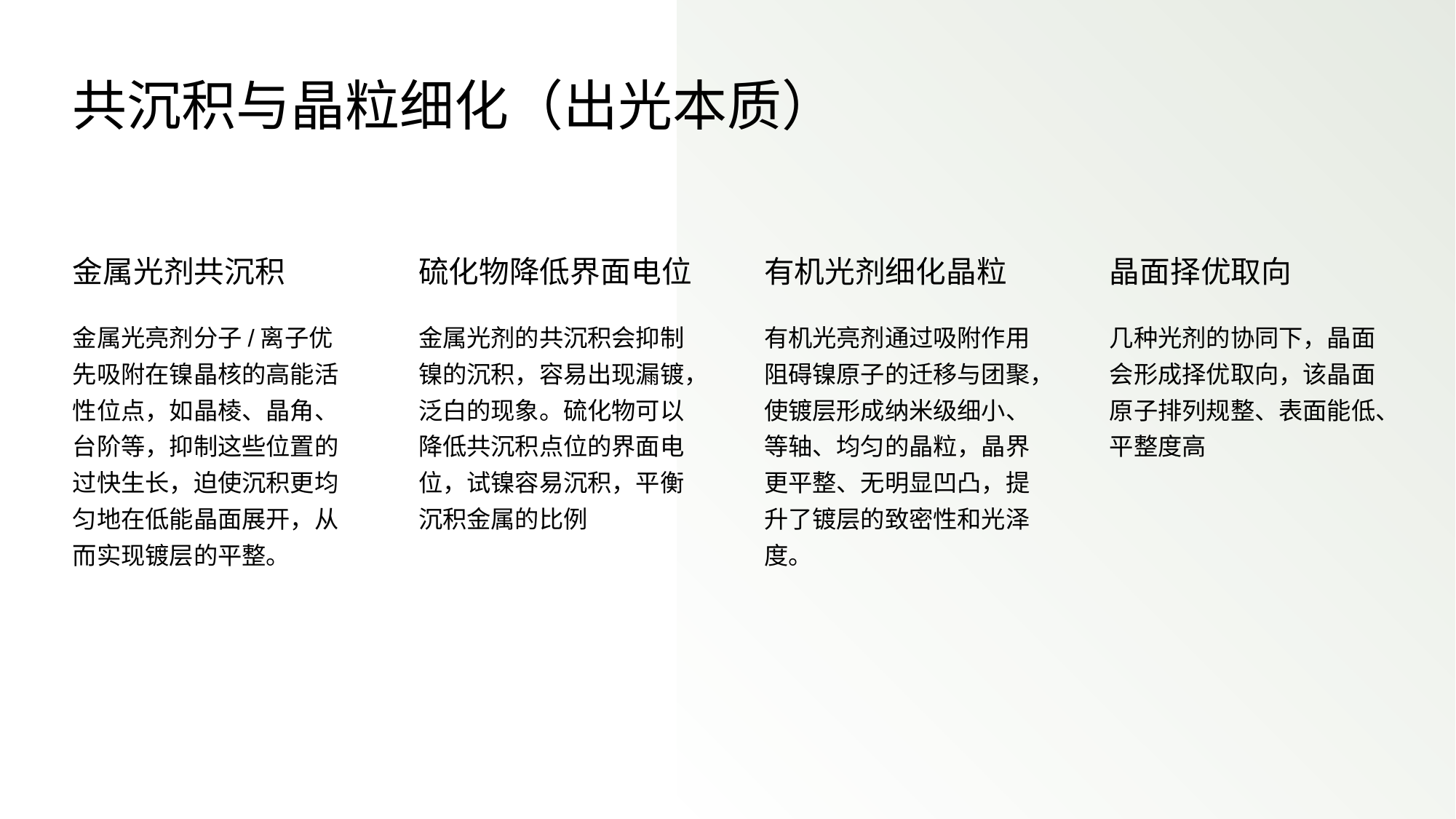

共沉积与晶粒细化（出光本质）
金属光剂共沉积
硫化物降低界面电位
有机光剂细化晶粒
晶面择优取向
金属光亮剂分子/离子优先吸附在镍晶核的高能活性位点，如晶棱、晶角、台阶等，抑制这些位置的过快生长，迫使沉积更均匀地在低能晶面展开，从而实现镀层的平整。
金属光剂的共沉积会抑制镍的沉积，容易出现漏镀，泛白的现象。硫化物可以降低共沉积点位的界面电位，试镍容易沉积，平衡沉积金属的比例
有机光亮剂通过吸附作用阻碍镍原子的迁移与团聚，使镀层形成纳米级细小、等轴、均匀的晶粒，晶界更平整、无明显凹凸，提升了镀层的致密性和光泽度。
几种光剂的协同下，晶面会形成择优取向，该晶面原子排列规整、表面能低、平整度高